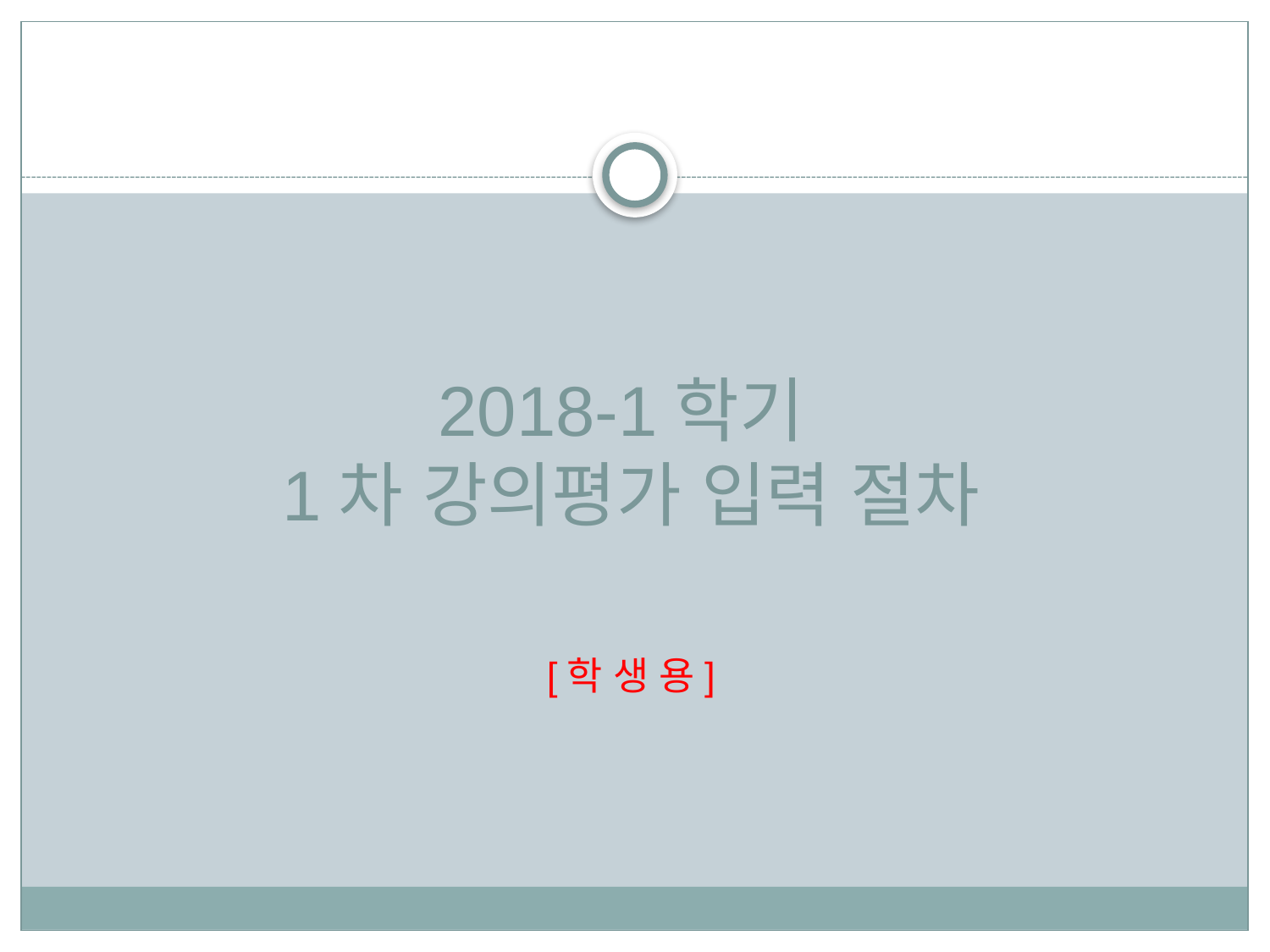

# 2018-1학기 1차 강의평가 입력 절차 [학 생 용]